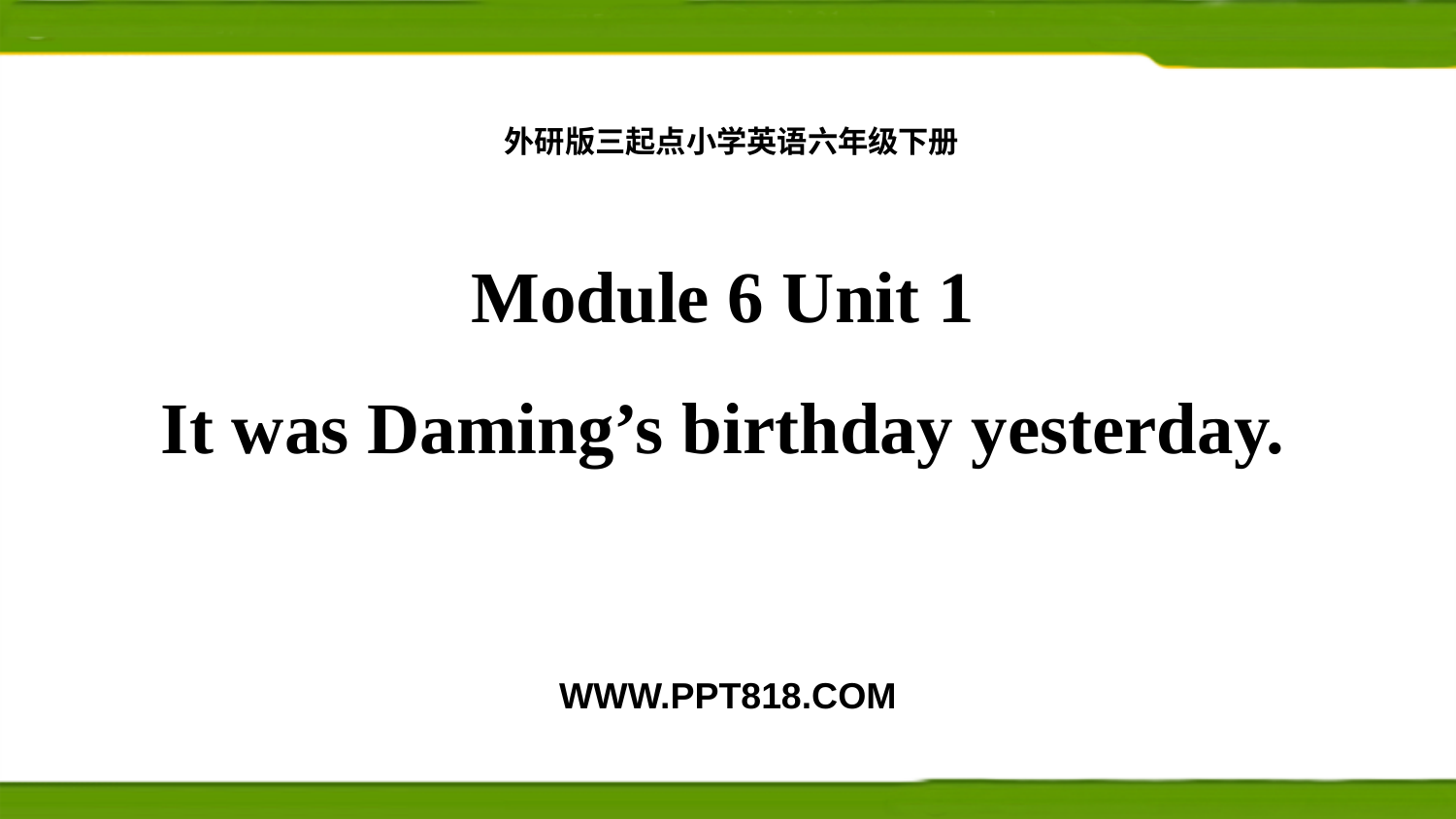

外研版三起点小学英语六年级下册
Module 6 Unit 1
It was Daming’s birthday yesterday.
WWW.PPT818.COM